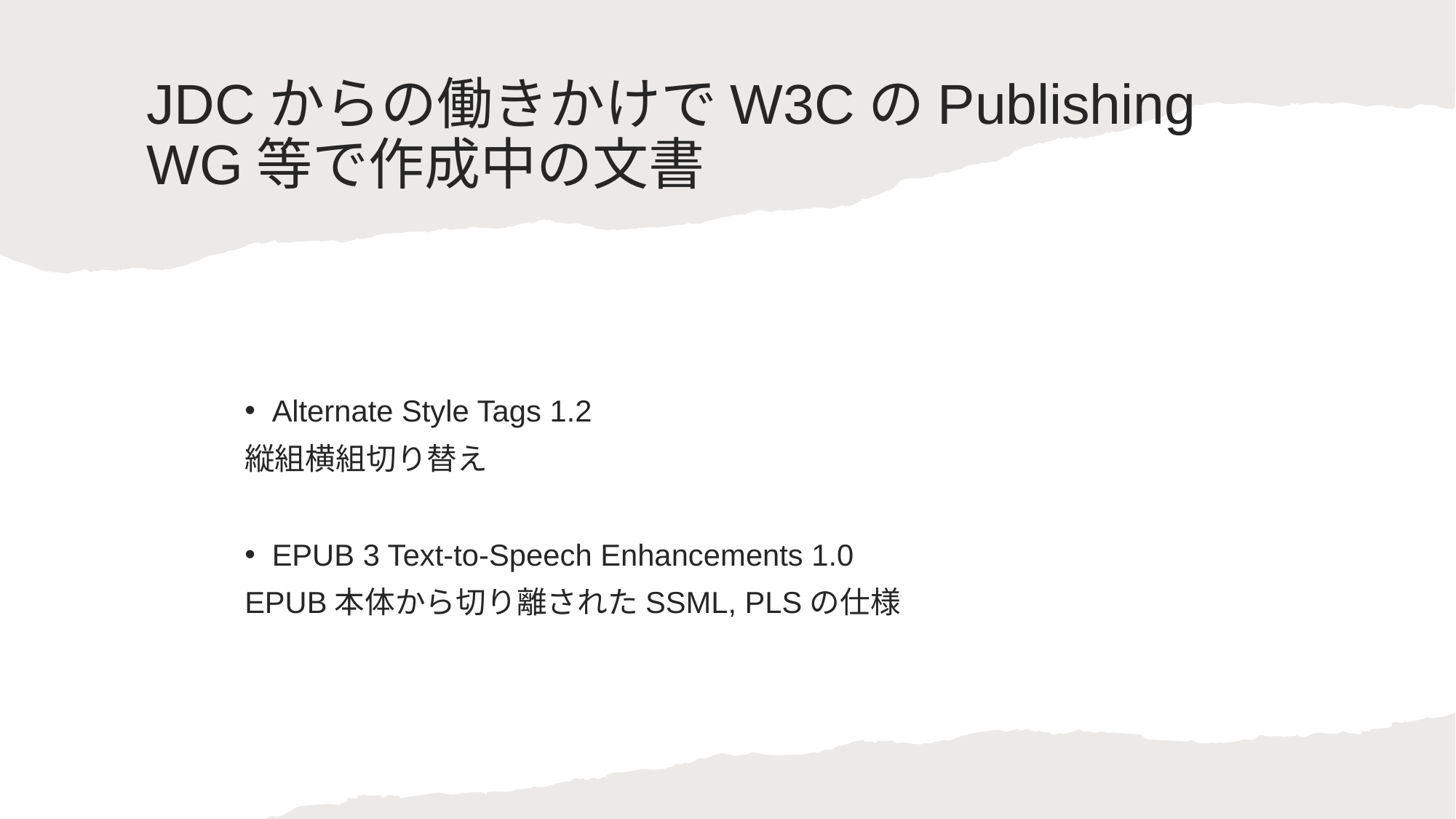

# JDCからの働きかけでW3CのPublishing WG等で作成中の文書

Alternate Style Tags 1.2
縦組横組切り替え

EPUB 3 Text-to-Speech Enhancements 1.0
EPUB本体から切り離されたSSML, PLSの仕様